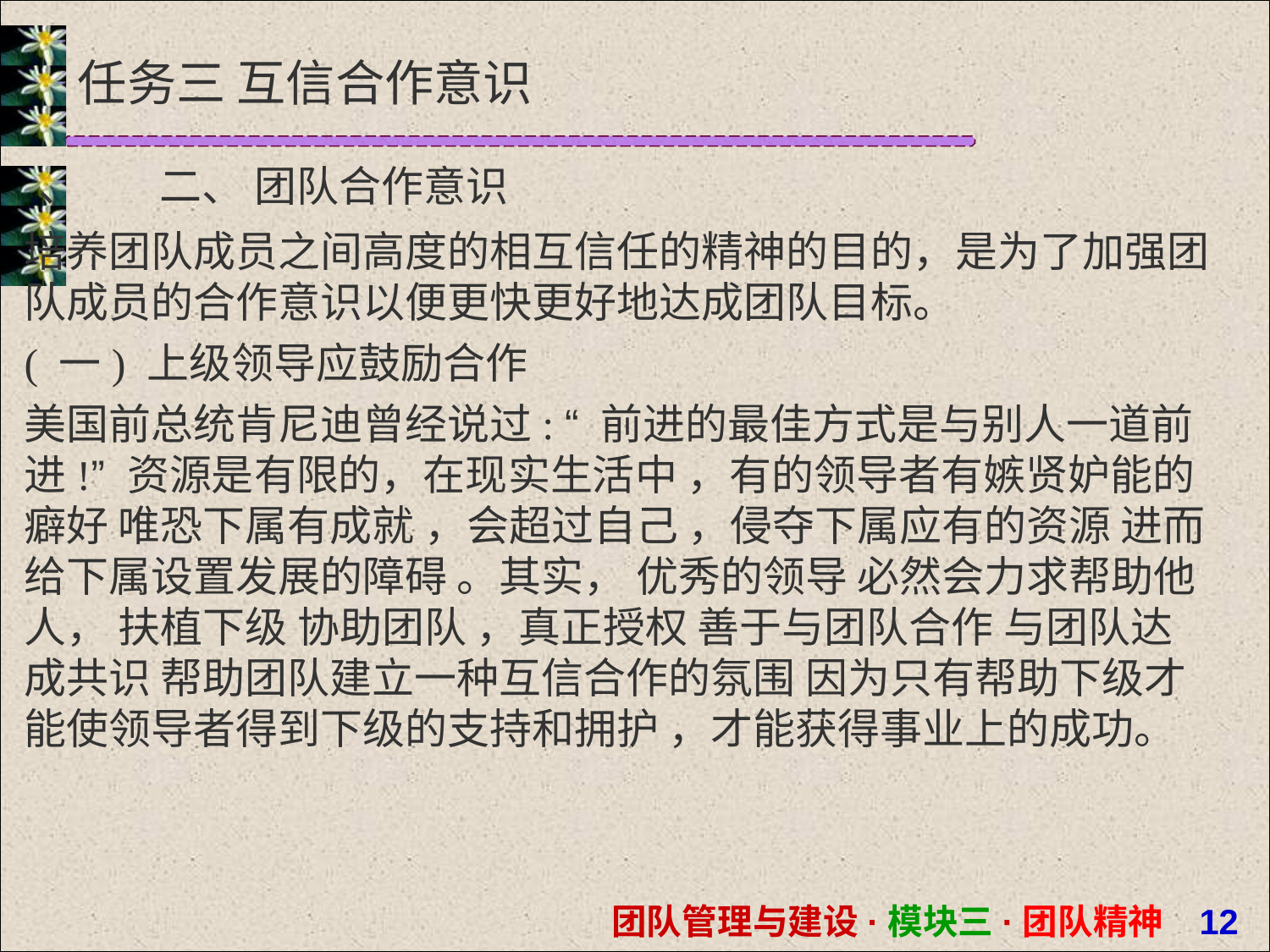

# 任务三 互信合作意识

、	二、 团队合作意识
培养团队成员之间高度的相互信任的精神的目的，是为了加强团 队成员的合作意识以便更快更好地达成团队目标。
( 一) 上级领导应鼓励合作
美国前总统肯尼迪曾经说过: “ 前进的最佳方式是与别人一道前 进!” 资源是有限的，在现实生活中 ，有的领导者有嫉贤妒能的 癖好 唯恐下属有成就 ，会超过自己 ，侵夺下属应有的资源 进而 给下属设置发展的障碍 。其实， 优秀的领导 必然会力求帮助他 人， 扶植下级 协助团队 ，真正授权 善于与团队合作 与团队达 成共识 帮助团队建立一种互信合作的氛围 因为只有帮助下级才 能使领导者得到下级的支持和拥护 ，才能获得事业上的成功。

团队管理与建设·模块三·团队精神 12